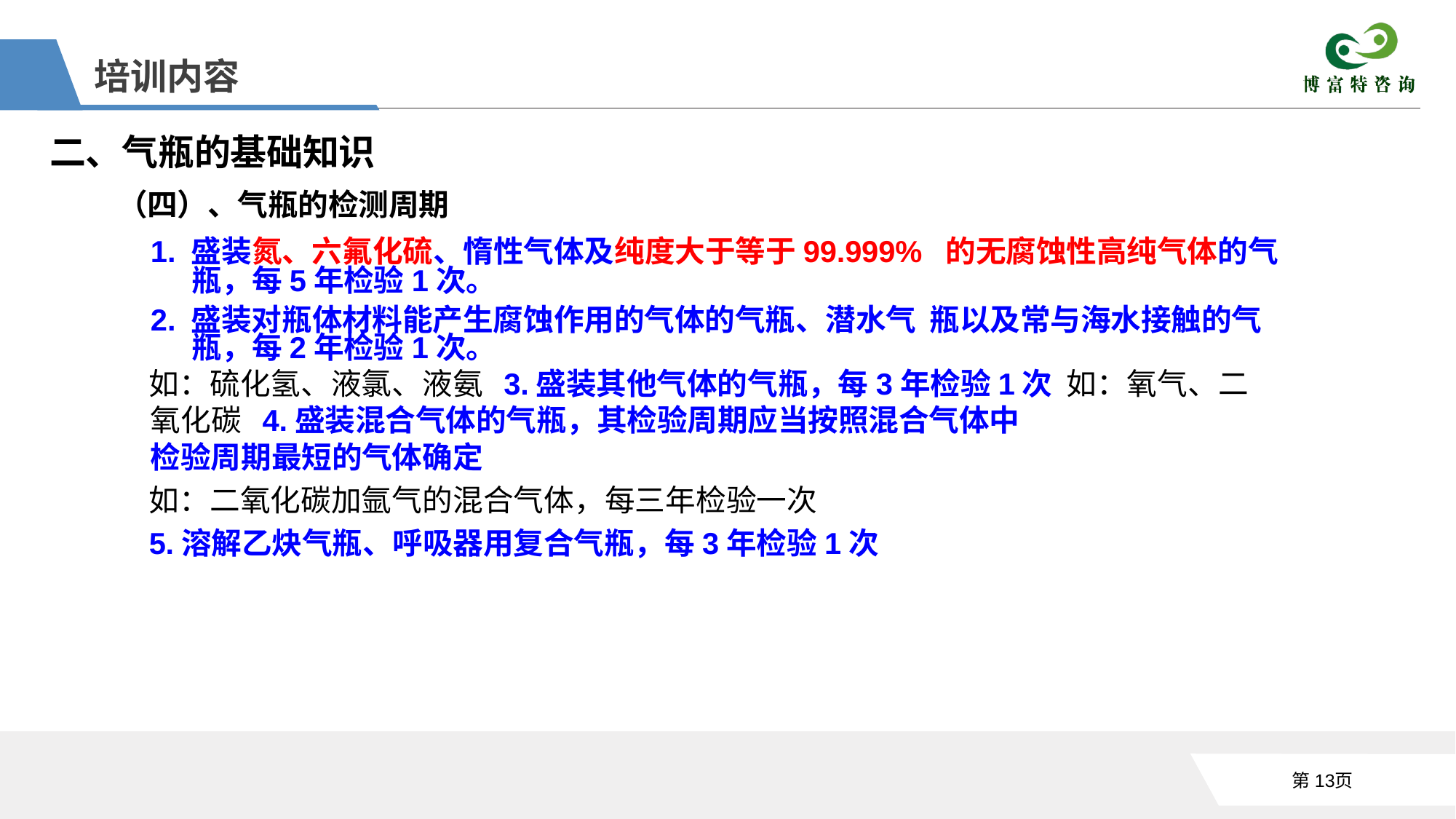

培训内容
二、气瓶的基础知识
（四）、气瓶的检测周期
1. 盛装氮、六氟化硫、惰性气体及纯度大于等于99.999%  的无腐蚀性高纯气体的气瓶，每5年检验1次。
2. 盛装对瓶体材料能产生腐蚀作用的气体的气瓶、潜水气  瓶以及常与海水接触的气瓶，每2年检验1次。
如：硫化氢、液氯、液氨  3.盛装其他气体的气瓶，每3年检验1次  如：氧气、二氧化碳  4.盛装混合气体的气瓶，其检验周期应当按照混合气体中
检验周期最短的气体确定
如：二氧化碳加氩气的混合气体，每三年检验一次
5.溶解乙炔气瓶、呼吸器用复合气瓶，每3年检验1次